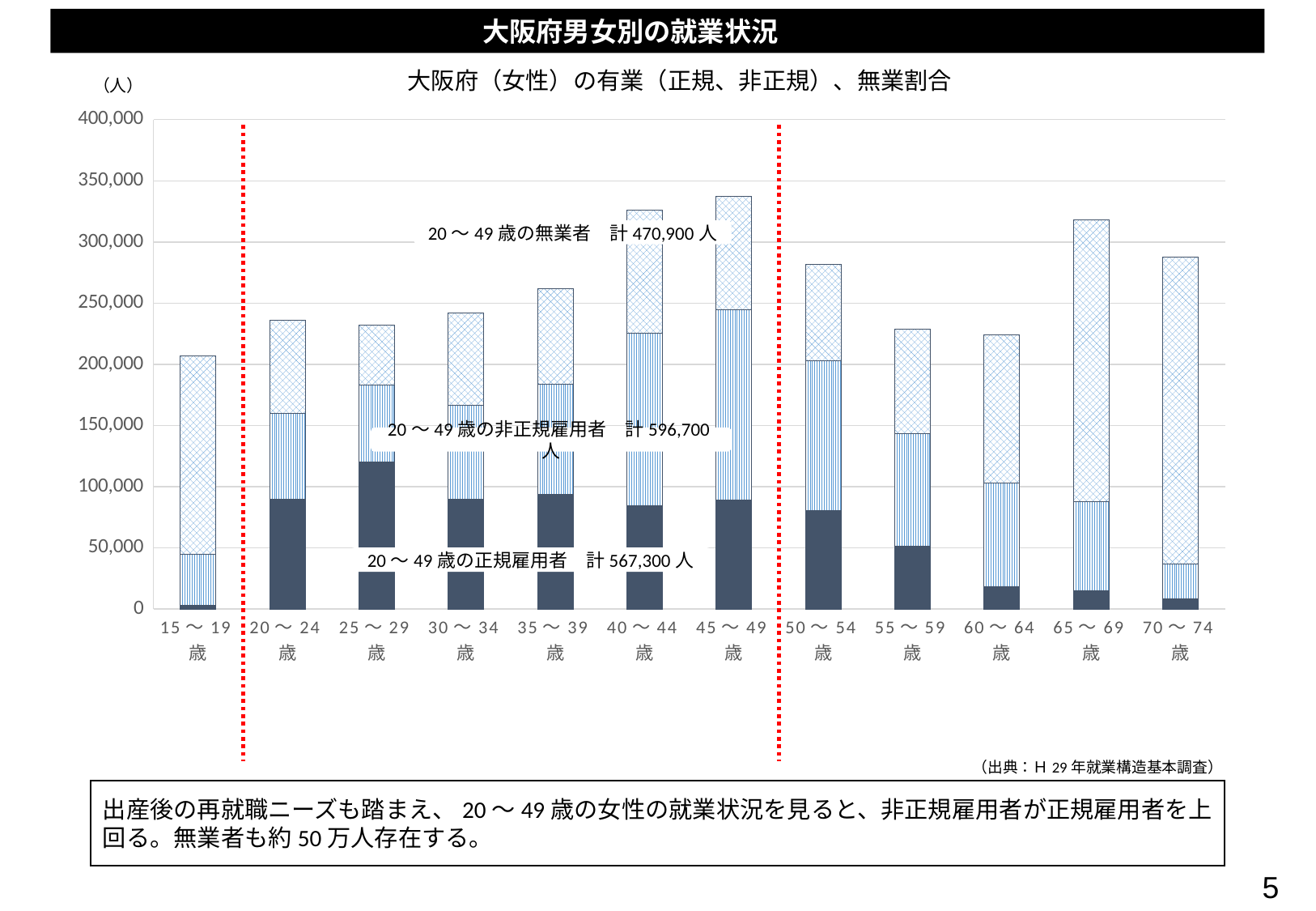

大阪府男女別の就業状況
大阪府（女性）の有業（正規、非正規）、無業割合
（人）

### Chart

| Category | 正規 | 非正規 | 無業 |
|---|---|---|---|
| 15～19歳 | 2800.0 | 42000.0 | 162200.0 |
| 20～24歳 | 89700.0 | 70300.0 | 75900.0 |
| 25～29歳 | 119900.0 | 63200.0 | 48900.0 |
| 30～34歳 | 90000.0 | 76800.0 | 75000.0 |
| 35～39歳 | 93700.0 | 90200.0 | 78100.0 |
| 40～44歳 | 84700.0 | 140900.0 | 100300.0 |
| 45～49歳 | 89300.0 | 155300.0 | 92700.0 |
| 50～54歳 | 80100.0 | 123000.0 | 78700.0 |
| 55～59歳 | 51500.0 | 91500.0 | 85900.0 |
| 60～64歳 | 18300.0 | 84600.0 | 121200.0 |
| 65～69歳 | 14600.0 | 73400.0 | 230300.0 |
| 70～74歳 | 8500.0 | 28500.0 | 250600.0 |
20～49歳の無業者　計470,900人
20～49歳の非正規雇用者　計596,700人
20～49歳の正規雇用者　計567,300人
（出典：Ｈ29年就業構造基本調査）
出産後の再就職ニーズも踏まえ、20～49歳の女性の就業状況を見ると、非正規雇用者が正規雇用者を上回る。無業者も約50万人存在する。
5